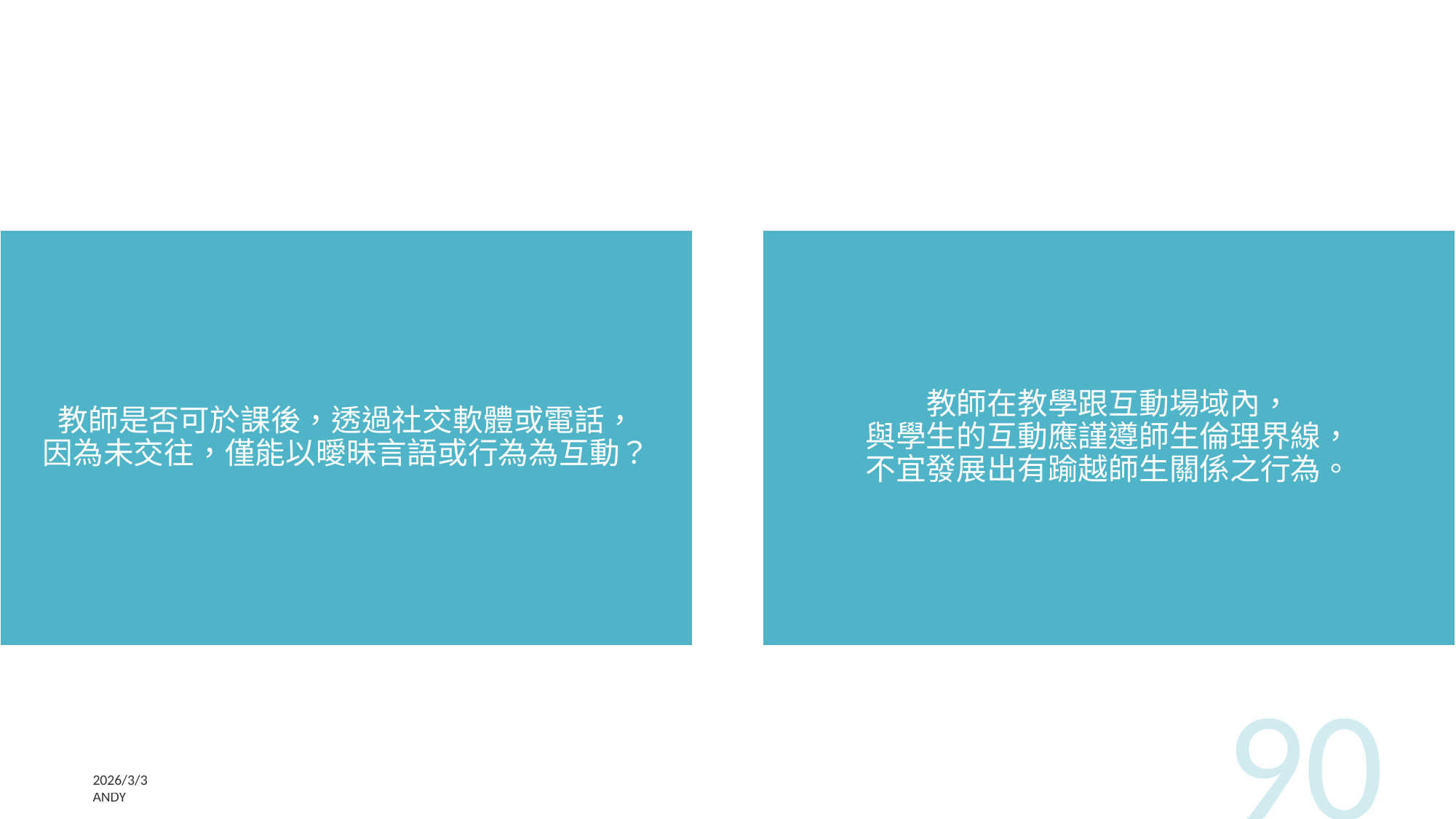

教師是否可於課後，透過社交軟體或電話，
因為未交往，僅能以曖昧言語或行為為互動？
教師在教學跟互動場域內，
與學生的互動應謹遵師生倫理界線，
不宜發展出有踰越師生關係之行為。
90
2026/3/3
Andy